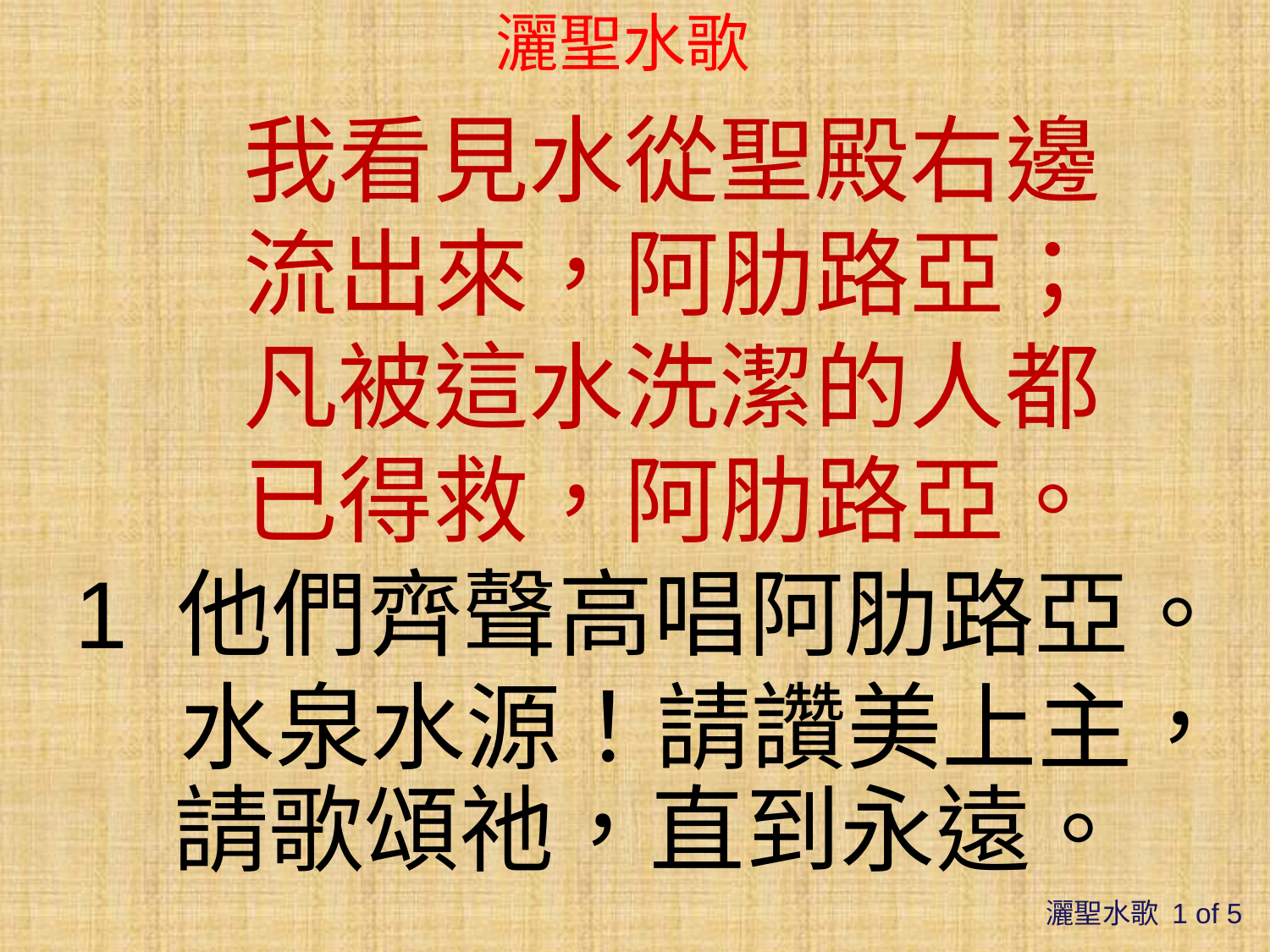

# 灑聖水歌
 我看見水從聖殿右邊
 流出來，阿肋路亞；
 凡被這水洗潔的人都
 已得救，阿肋路亞。
1 他們齊聲高唱阿肋路亞。
    水泉水源！請讚美上主，請歌頌祂，直到永遠。
灑聖水歌 1 of 5